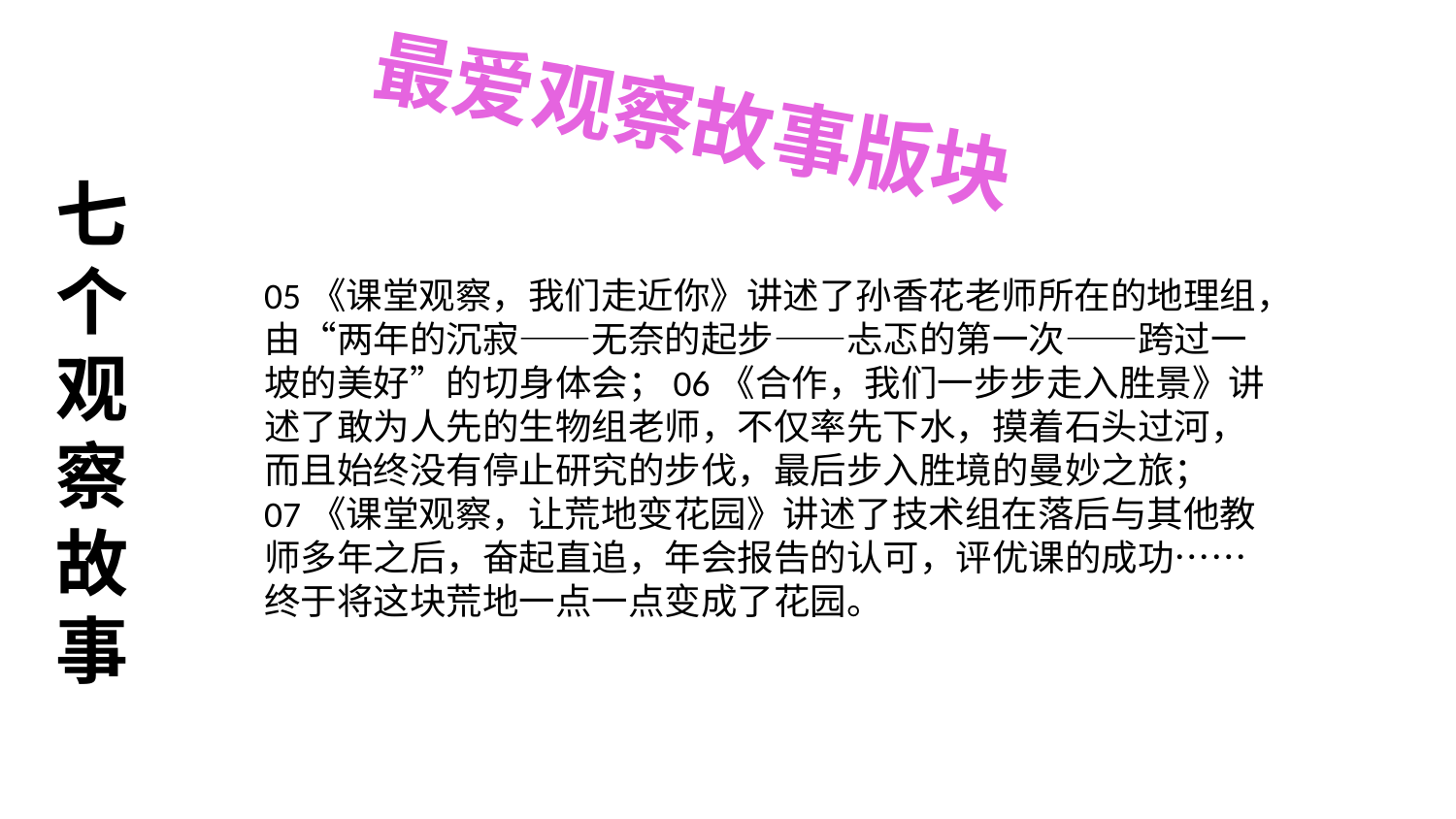

最爱观察故事版块
七个观察故事
05《课堂观察，我们走近你》讲述了孙香花老师所在的地理组，由“两年的沉寂——无奈的起步——忐忑的第一次——跨过一坡的美好”的切身体会；06《合作，我们一步步走入胜景》讲述了敢为人先的生物组老师，不仅率先下水，摸着石头过河，而且始终没有停止研究的步伐，最后步入胜境的曼妙之旅；
07《课堂观察，让荒地变花园》讲述了技术组在落后与其他教师多年之后，奋起直追，年会报告的认可，评优课的成功……终于将这块荒地一点一点变成了花园。